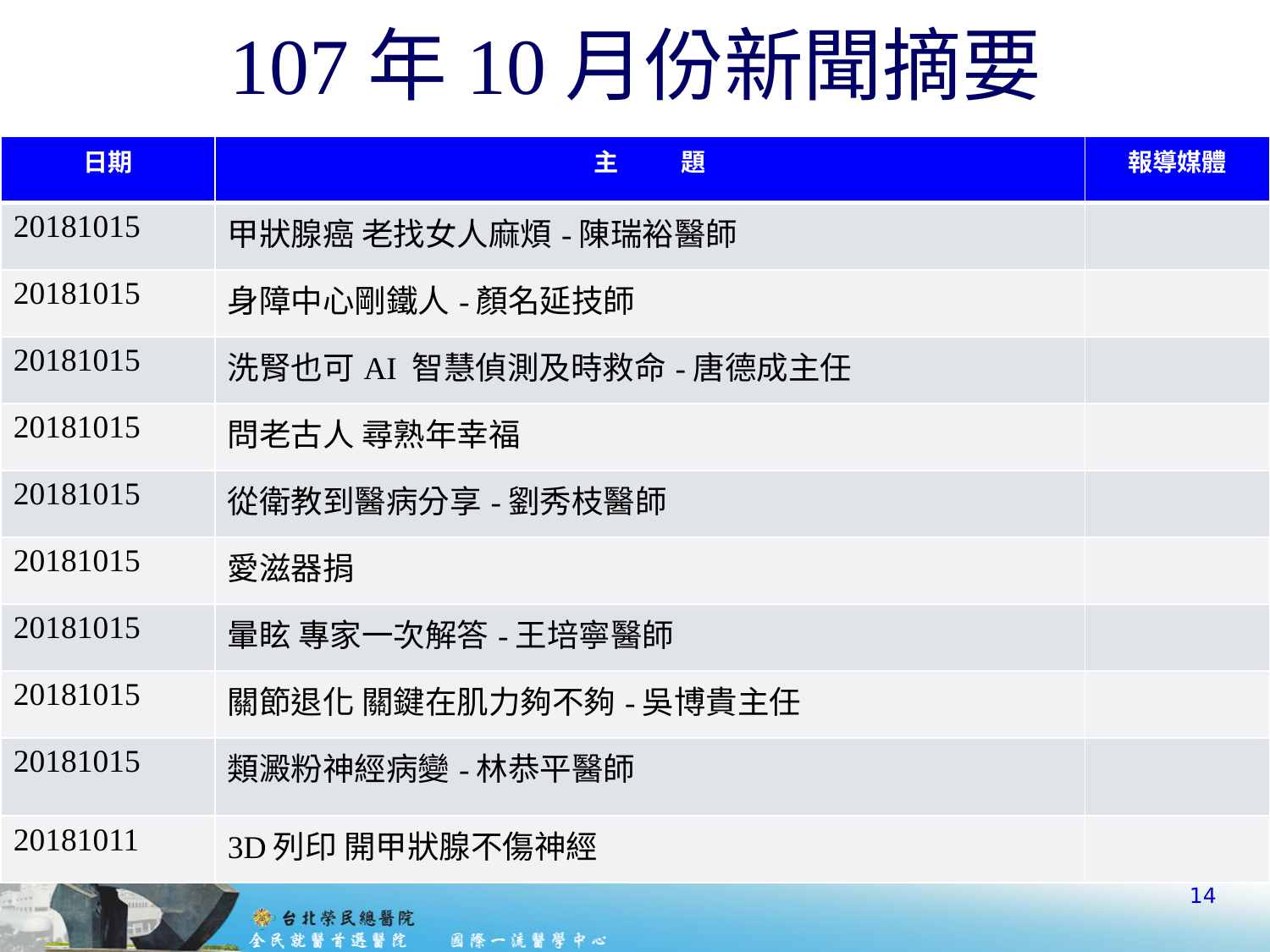

# 107年10月份新聞摘要
| 日期 | 主 題 | 報導媒體 |
| --- | --- | --- |
| 20181015 | 甲狀腺癌 老找女人麻煩-陳瑞裕醫師 |  |
| 20181015 | 身障中心剛鐵人-顏名延技師 |  |
| 20181015 | 洗腎也可AI 智慧偵測及時救命-唐德成主任 |  |
| 20181015 | 問老古人 尋熟年幸福 |  |
| 20181015 | 從衛教到醫病分享-劉秀枝醫師 |  |
| 20181015 | 愛滋器捐 |  |
| 20181015 | 暈眩 專家一次解答-王培寧醫師 |  |
| 20181015 | 關節退化 關鍵在肌力夠不夠-吳博貴主任 |  |
| 20181015 | 類澱粉神經病變-林恭平醫師 |  |
| 20181011 | 3D列印 開甲狀腺不傷神經 |  |
14